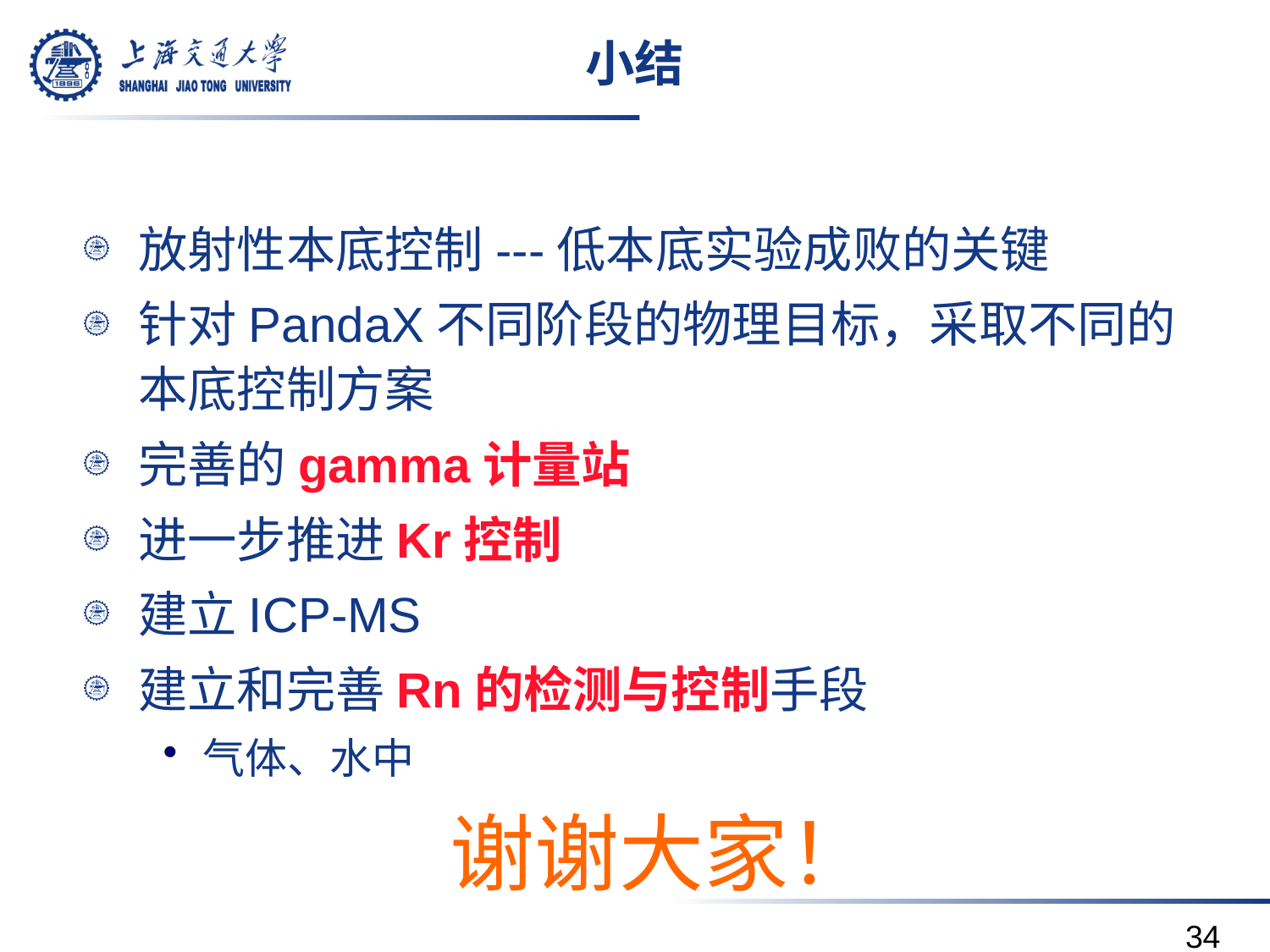

# 小结
放射性本底控制---低本底实验成败的关键
针对PandaX不同阶段的物理目标，采取不同的本底控制方案
完善的gamma计量站
进一步推进Kr控制
建立ICP-MS
建立和完善Rn的检测与控制手段
气体、水中

谢谢大家！